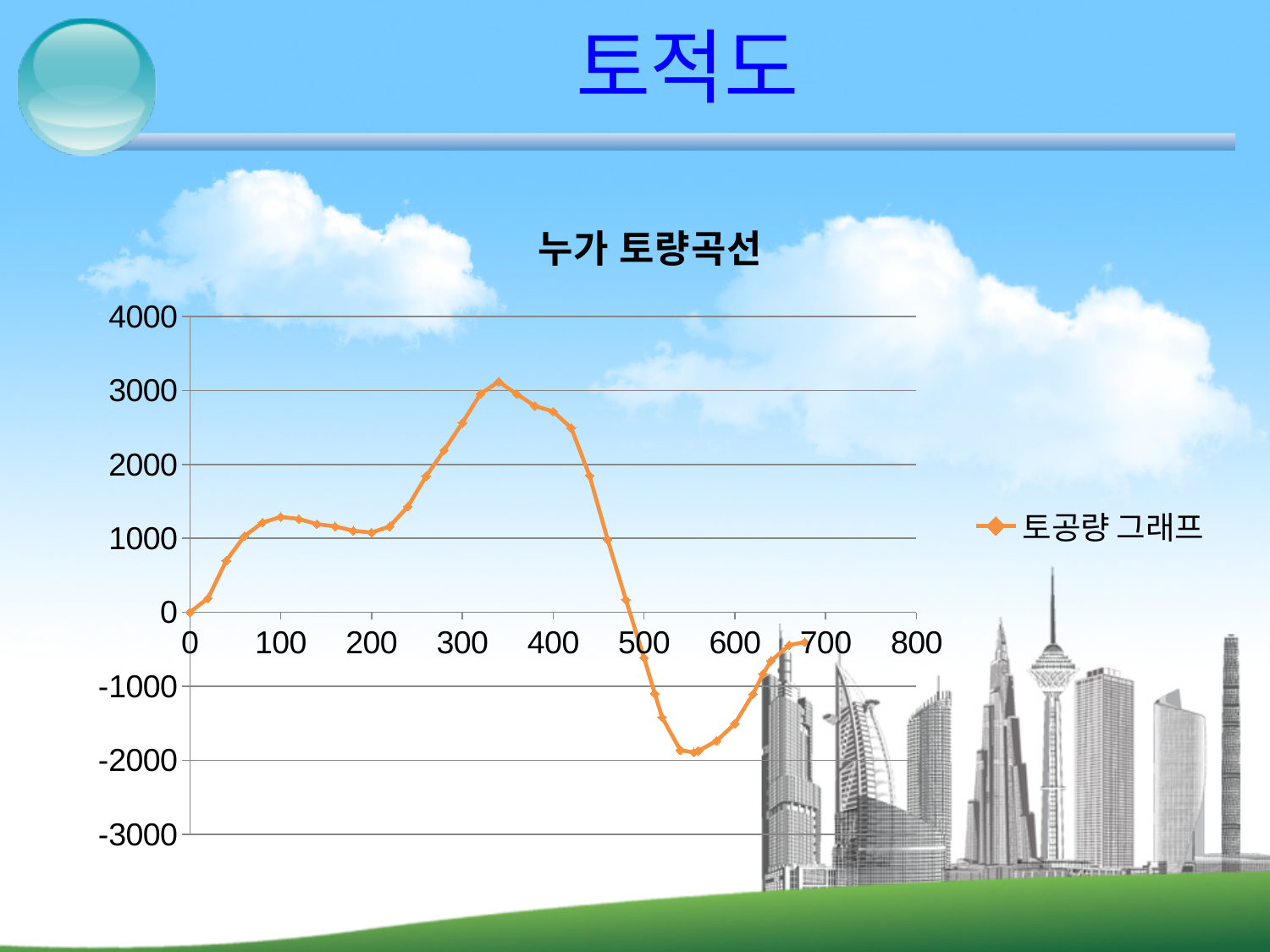

# 토적도

### Chart: 누가 토량곡선

| Category |  |
|---|---|